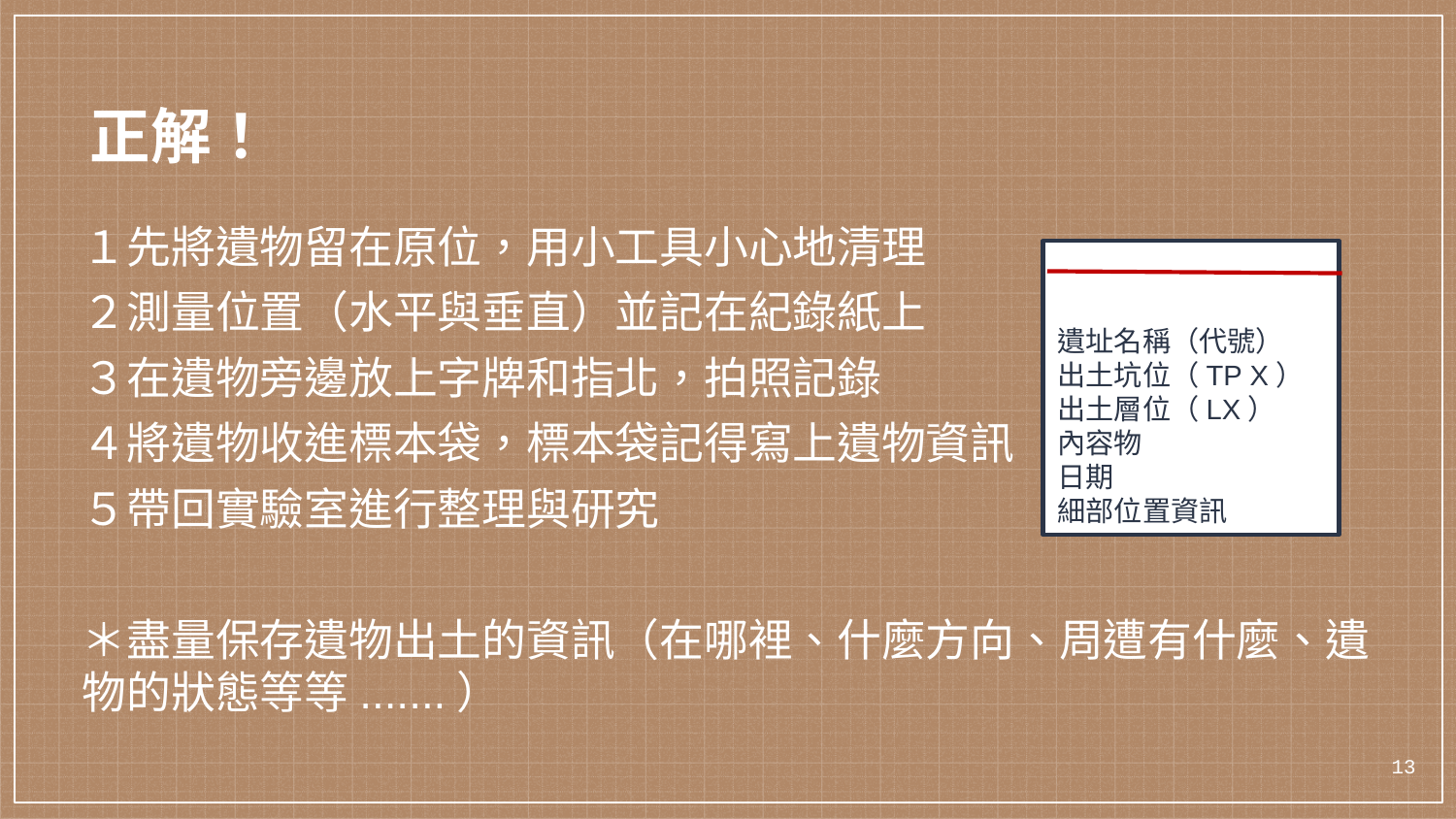

正解！
１先將遺物留在原位，用小工具小心地清理
２測量位置（水平與垂直）並記在紀錄紙上
３在遺物旁邊放上字牌和指北，拍照記錄
４將遺物收進標本袋，標本袋記得寫上遺物資訊
５帶回實驗室進行整理與研究

＊盡量保存遺物出土的資訊（在哪裡、什麼方向、周遭有什麼、遺物的狀態等等.......）

遺址名稱（代號）
出土坑位（TP X）
出土層位（LX）
內容物
日期
細部位置資訊
13